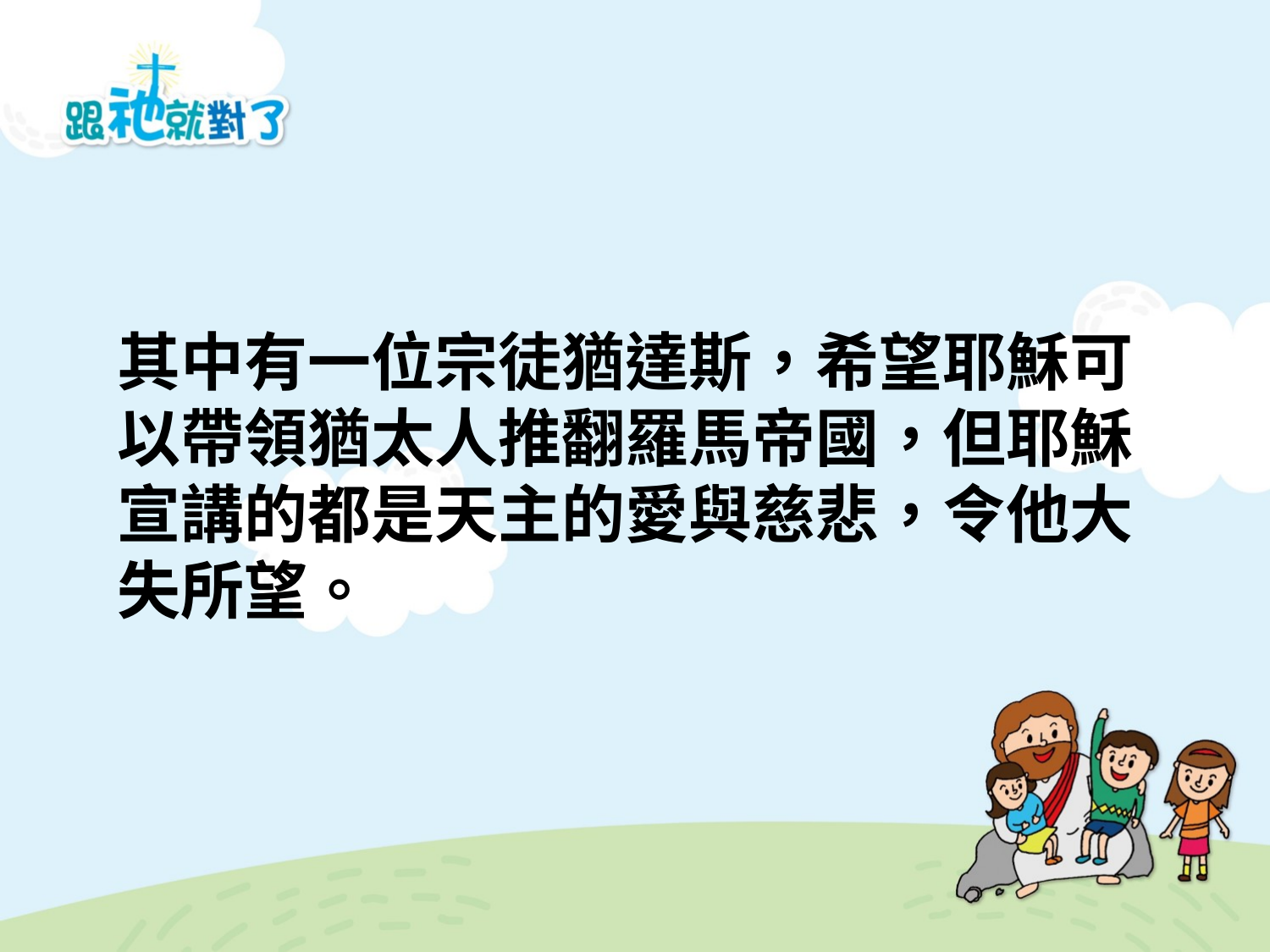

其中有一位宗徒猶達斯，希望耶穌可以帶領猶太人推翻羅馬帝國，但耶穌宣講的都是天主的愛與慈悲，令他大失所望。